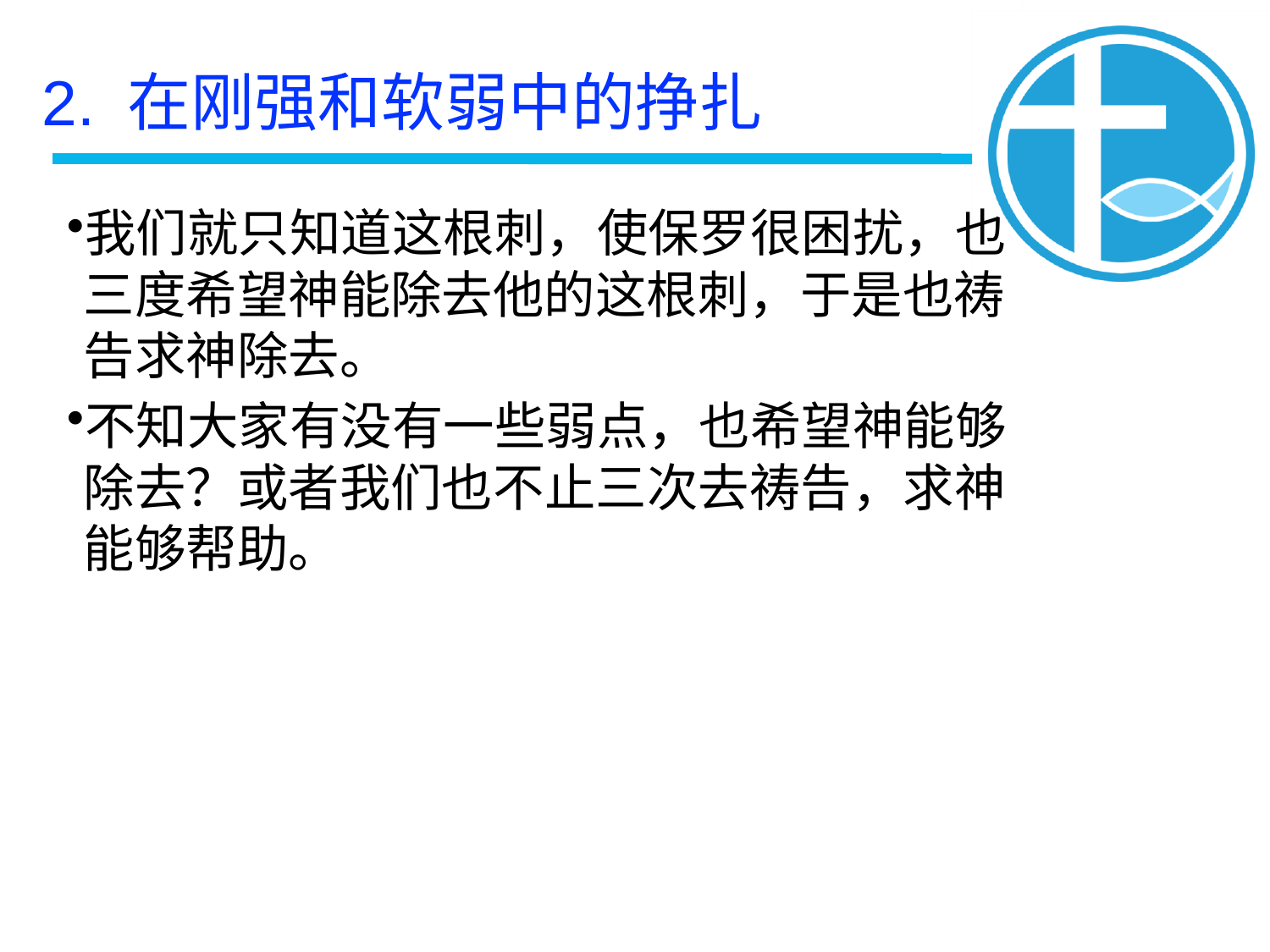

2. 在刚强和软弱中的挣扎
我们就只知道这根刺，使保罗很困扰，也三度希望神能除去他的这根刺，于是也祷告求神除去。
不知大家有没有一些弱点，也希望神能够除去？或者我们也不止三次去祷告，求神能够帮助。